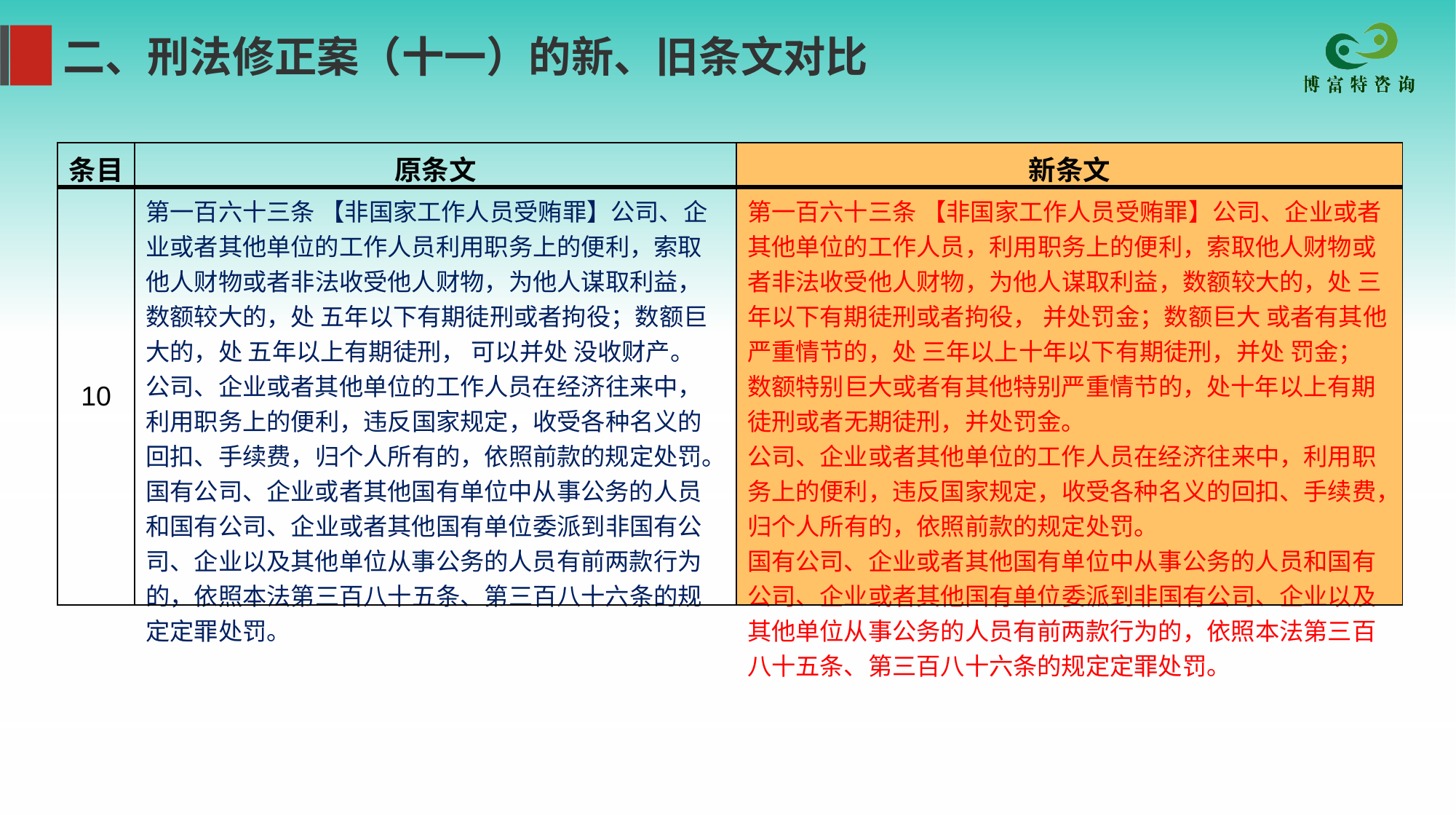

二、刑法修正案（十一）的新、旧条文对比

| 条目 | 原条文 | 新条文 |
| --- | --- | --- |
| 10 | 第一百六十三条 【非国家工作人员受贿罪】公司、企业或者其他单位的工作人员利用职务上的便利，索取他人财物或者非法收受他人财物，为他人谋取利益，数额较大的，处 五年以下有期徒刑或者拘役；数额巨大的，处 五年以上有期徒刑， 可以并处 没收财产。 公司、企业或者其他单位的工作人员在经济往来中，利用职务上的便利，违反国家规定，收受各种名义的回扣、手续费，归个人所有的，依照前款的规定处罚。 国有公司、企业或者其他国有单位中从事公务的人员和国有公司、企业或者其他国有单位委派到非国有公司、企业以及其他单位从事公务的人员有前两款行为的，依照本法第三百八十五条、第三百八十六条的规定定罪处罚。 | 第一百六十三条 【非国家工作人员受贿罪】公司、企业或者其他单位的工作人员，利用职务上的便利，索取他人财物或者非法收受他人财物，为他人谋取利益，数额较大的，处 三年以下有期徒刑或者拘役， 并处罚金；数额巨大 或者有其他严重情节的，处 三年以上十年以下有期徒刑，并处 罚金； 数额特别巨大或者有其他特别严重情节的，处十年以上有期徒刑或者无期徒刑，并处罚金。 公司、企业或者其他单位的工作人员在经济往来中，利用职务上的便利，违反国家规定，收受各种名义的回扣、手续费，归个人所有的，依照前款的规定处罚。 国有公司、企业或者其他国有单位中从事公务的人员和国有公司、企业或者其他国有单位委派到非国有公司、企业以及其他单位从事公务的人员有前两款行为的，依照本法第三百八十五条、第三百八十六条的规定定罪处罚。 |